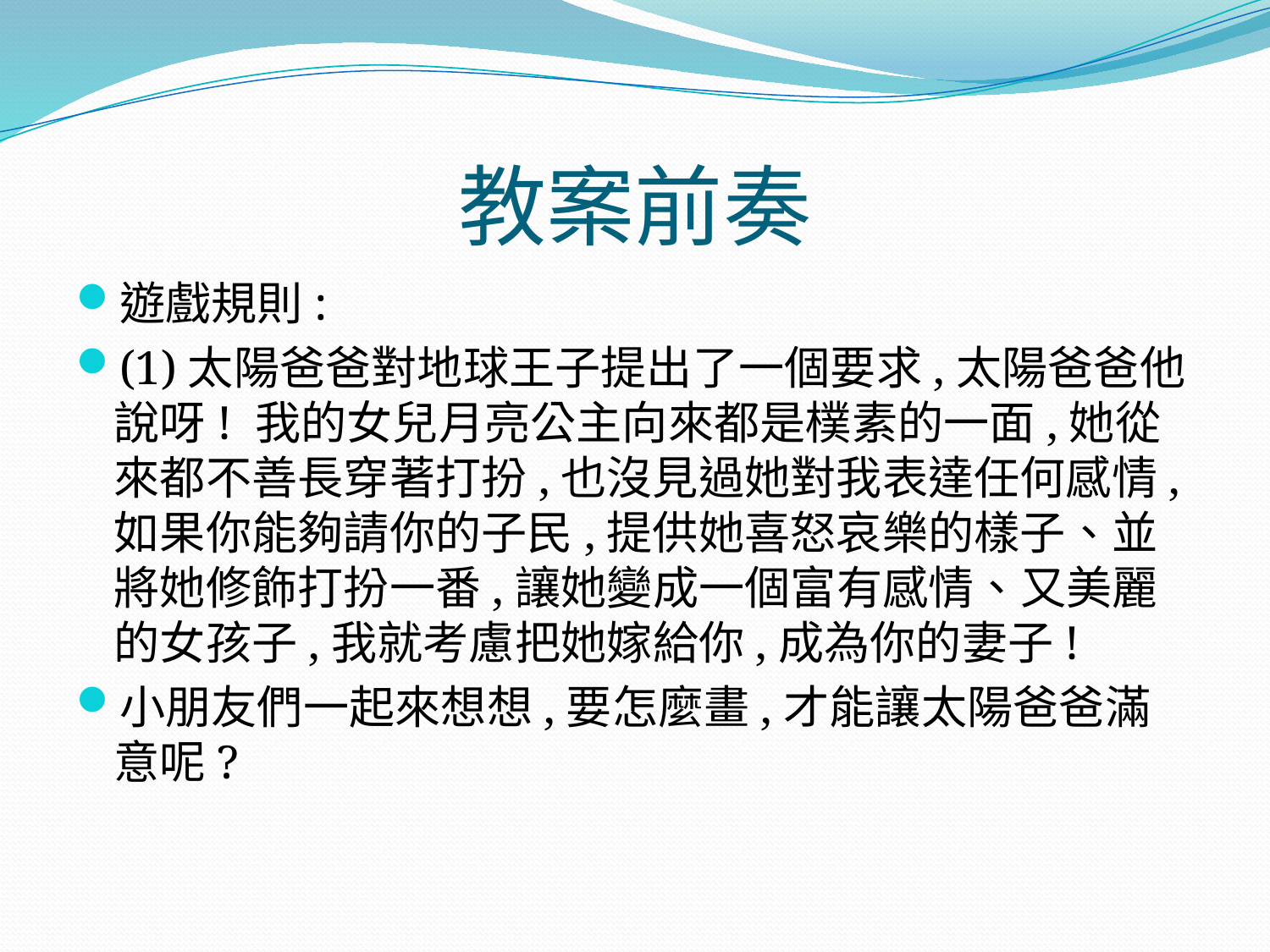

# 教案前奏
遊戲規則:
(1)太陽爸爸對地球王子提出了一個要求,太陽爸爸他說呀! 我的女兒月亮公主向來都是樸素的一面,她從來都不善長穿著打扮,也沒見過她對我表達任何感情,如果你能夠請你的子民,提供她喜怒哀樂的樣子、並將她修飾打扮一番,讓她變成一個富有感情、又美麗的女孩子,我就考慮把她嫁給你,成為你的妻子!
小朋友們一起來想想,要怎麼畫,才能讓太陽爸爸滿意呢?